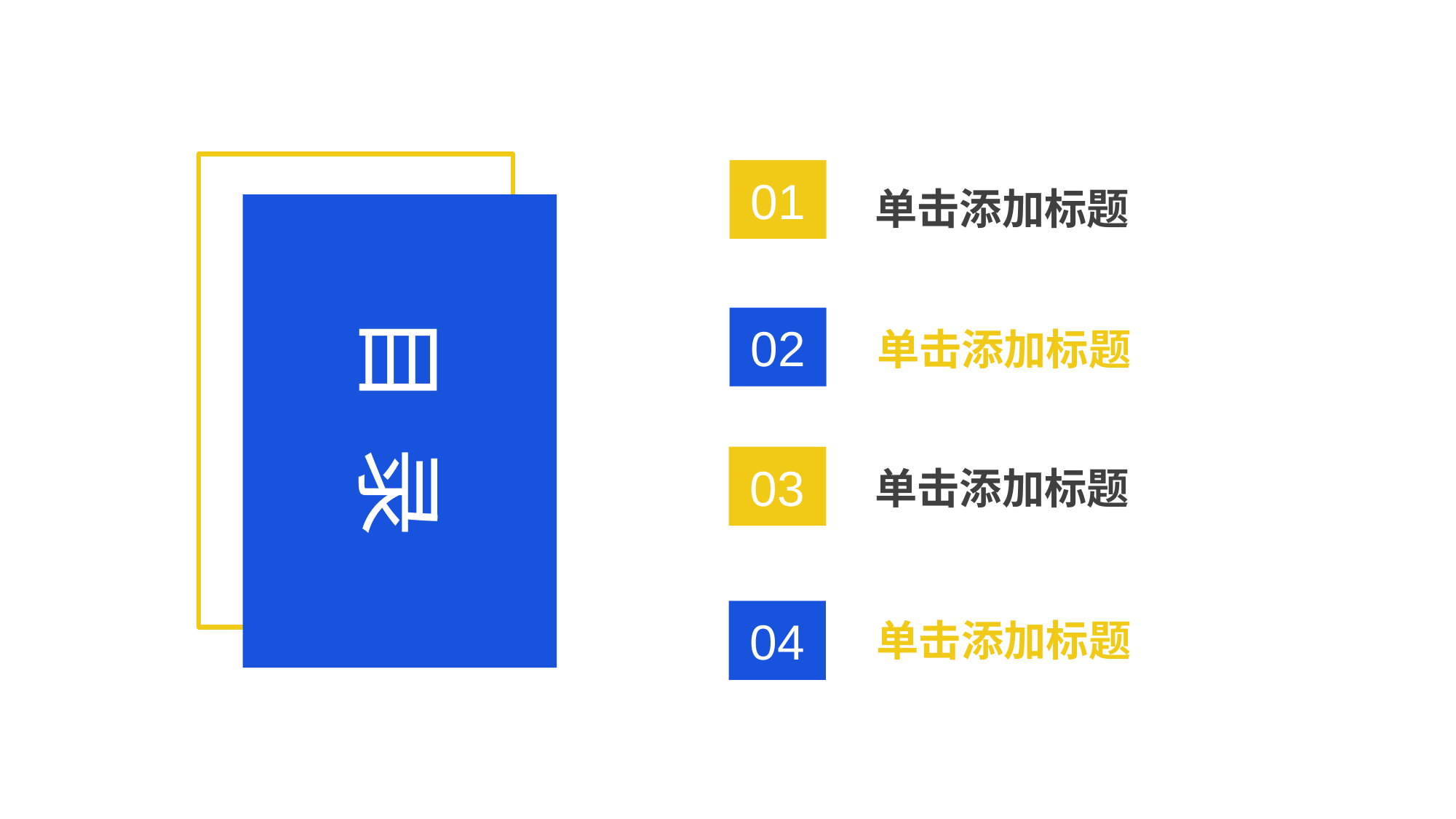

目  录

01
单击添加标题

02
单击添加标题
03
单击添加标题
04
单击添加标题